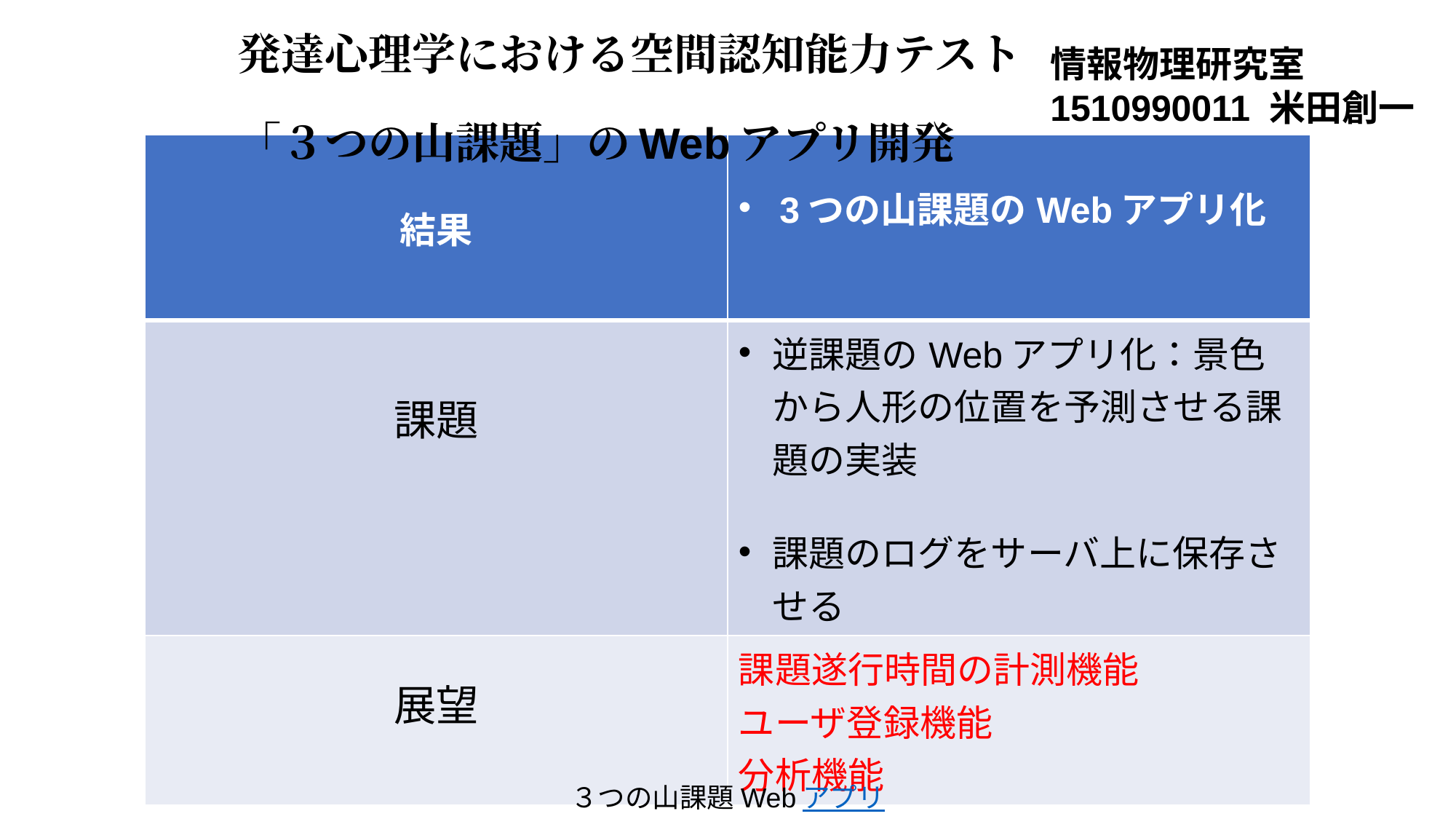

発達心理学における空間認知能力テスト
「３つの山課題」のWebアプリ開発
情報物理研究室
1510990011 米田創一
| 結果 | 3つの山課題のWebアプリ化 |
| --- | --- |
| 課題 | 逆課題のWebアプリ化：景色から人形の位置を予測させる課題の実装 課題のログをサーバ上に保存させる |
| 展望 | 課題遂行時間の計測機能 ユーザ登録機能 分析機能 |
３つの山課題Webアプリ